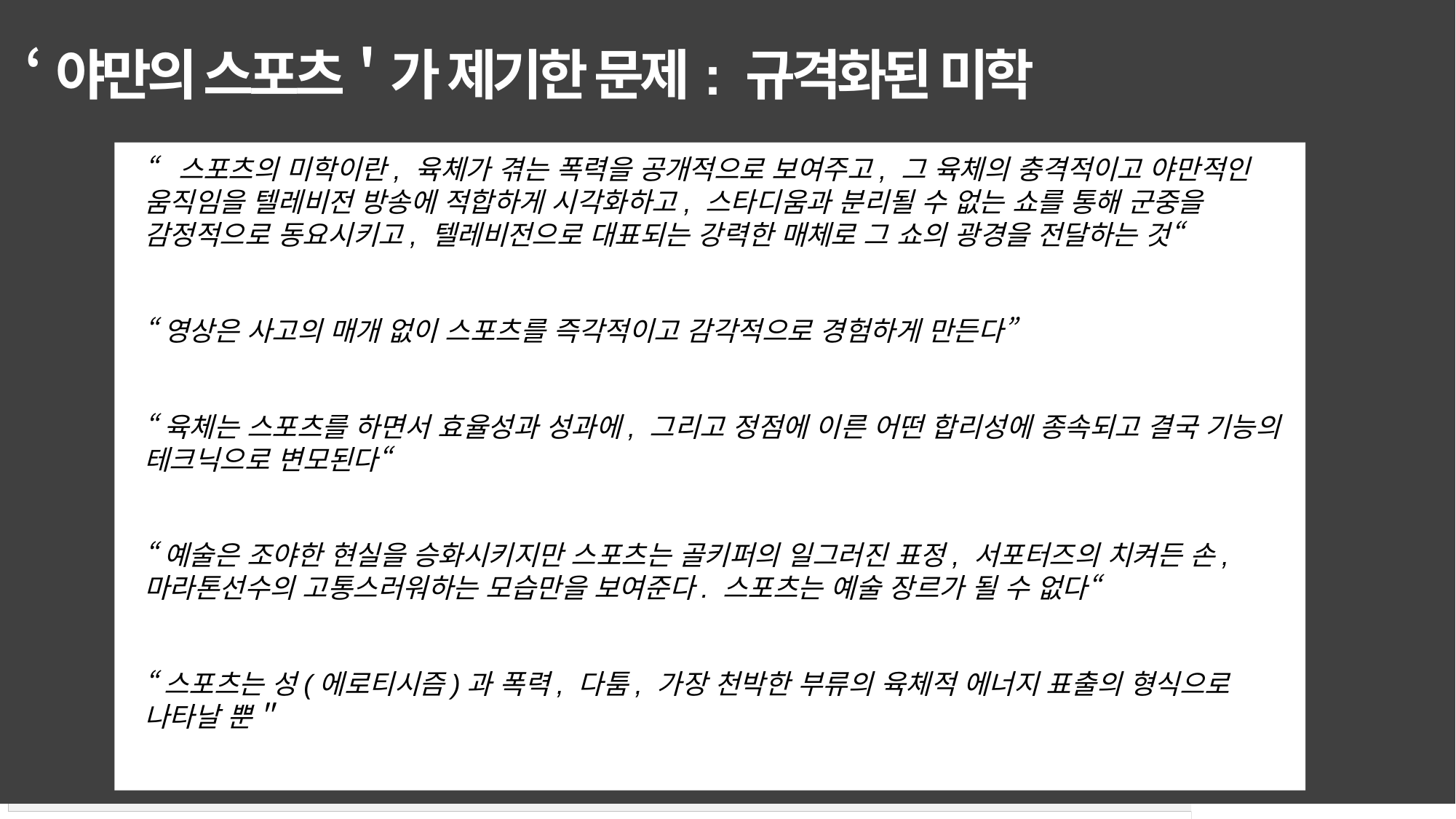

# ‘야만의 스포츠＇가 제기한 문제: 규격화된 미학
“스포츠의 미학이란, 육체가 겪는 폭력을 공개적으로 보여주고, 그 육체의 충격적이고 야만적인 움직임을 텔레비전 방송에 적합하게 시각화하고, 스타디움과 분리될 수 없는 쇼를 통해 군중을 감정적으로 동요시키고, 텔레비전으로 대표되는 강력한 매체로 그 쇼의 광경을 전달하는 것“

“영상은 사고의 매개 없이 스포츠를 즉각적이고 감각적으로 경험하게 만든다”

“육체는 스포츠를 하면서 효율성과 성과에, 그리고 정점에 이른 어떤 합리성에 종속되고 결국 기능의 테크닉으로 변모된다“

“예술은 조야한 현실을 승화시키지만 스포츠는 골키퍼의 일그러진 표정, 서포터즈의 치켜든 손, 마라톤선수의 고통스러워하는 모습만을 보여준다. 스포츠는 예술 장르가 될 수 없다“

“스포츠는 성(에로티시즘)과 폭력, 다툼, 가장 천박한 부류의 육체적 에너지 표출의 형식으로 나타날 뿐＂